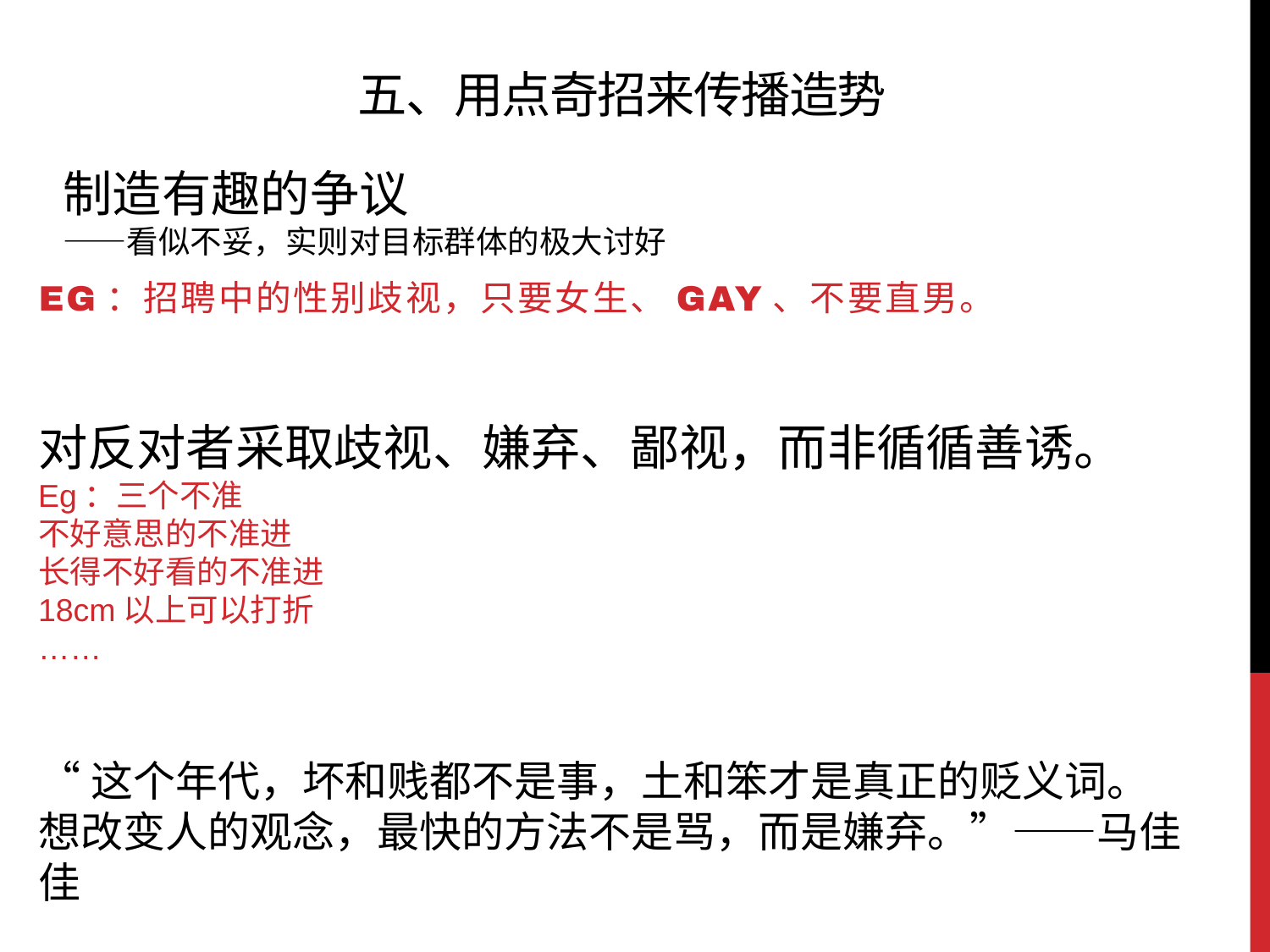

# 五、用点奇招来传播造势
制造有趣的争议
——看似不妥，实则对目标群体的极大讨好
Eg：招聘中的性别歧视，只要女生、gay、不要直男。
对反对者采取歧视、嫌弃、鄙视，而非循循善诱。
Eg：三个不准
不好意思的不准进
长得不好看的不准进
18cm以上可以打折
……

“这个年代，坏和贱都不是事，土和笨才是真正的贬义词。想改变人的观念，最快的方法不是骂，而是嫌弃。”——马佳佳